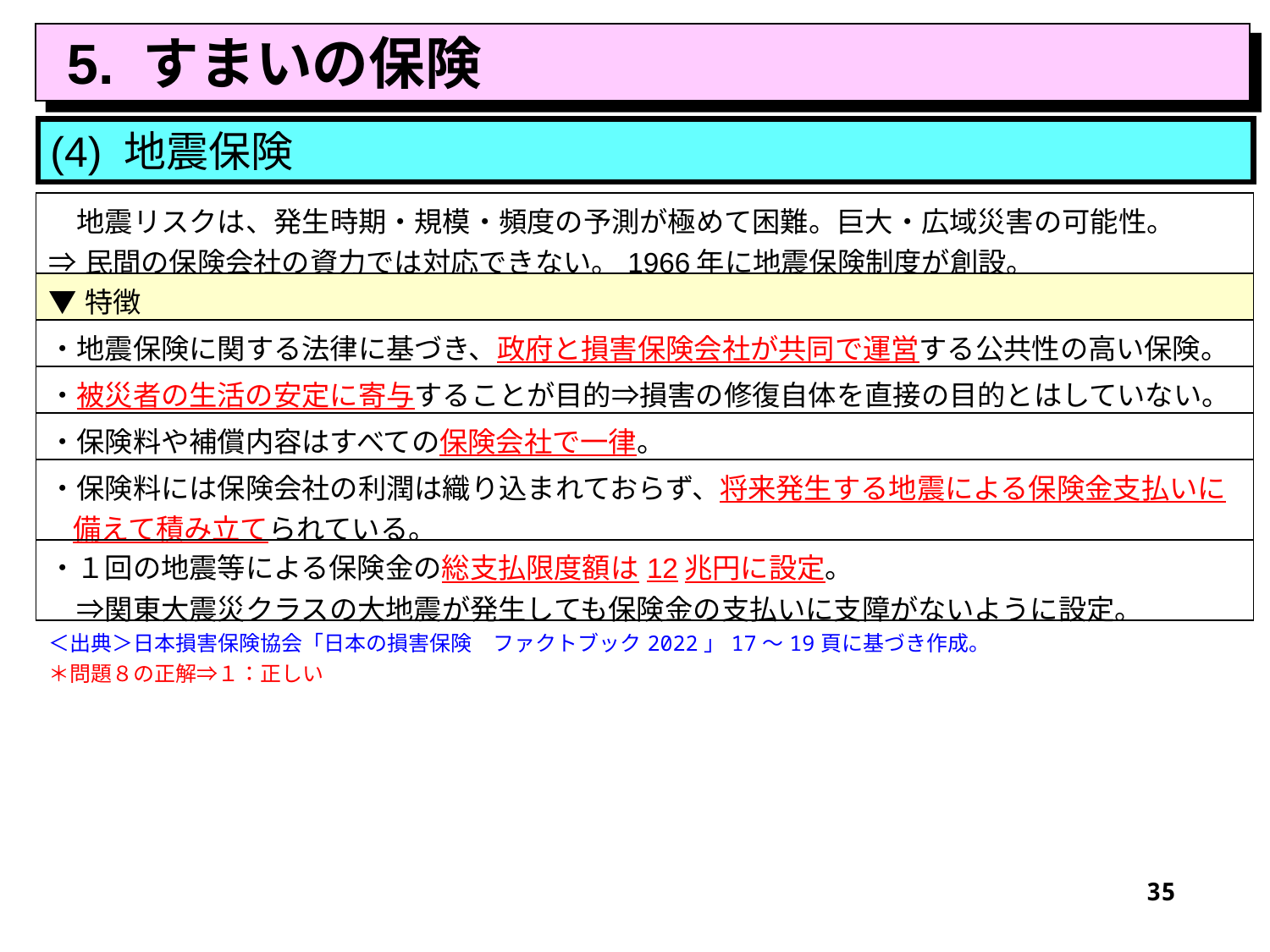

5. すまいの保険
(4) 地震保険
| 地震リスクは、発生時期・規模・頻度の予測が極めて困難。巨大・広域災害の可能性。 ⇒民間の保険会社の資力では対応できない。1966年に地震保険制度が創設。 |
| --- |
| ▼特徴 |
| ・地震保険に関する法律に基づき、政府と損害保険会社が共同で運営する公共性の高い保険。 |
| ・被災者の生活の安定に寄与することが目的⇒損害の修復自体を直接の目的とはしていない。 |
| ・保険料や補償内容はすべての保険会社で一律。 |
| ・保険料には保険会社の利潤は織り込まれておらず、将来発生する地震による保険金支払いに備えて積み立てられている。 |
| ・１回の地震等による保険金の総支払限度額は12兆円に設定。 　⇒関東大震災クラスの大地震が発生しても保険金の支払いに支障がないように設定。 |
| ＜出典＞日本損害保険協会「日本の損害保険　ファクトブック2022」17～19頁に基づき作成。 ＊問題８の正解⇒１：正しい |
35